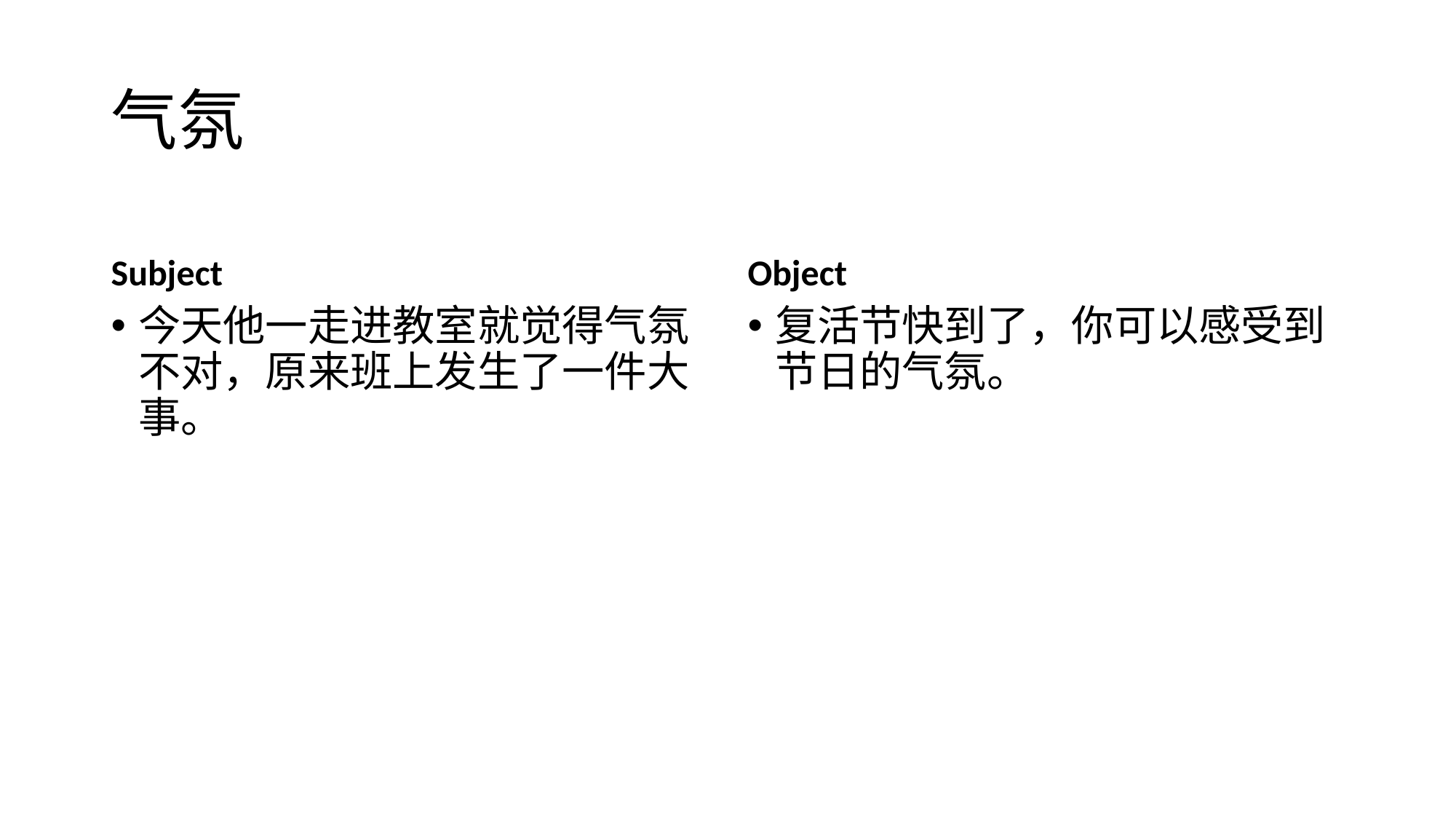

# 气氛
Subject
Object
今天他一走进教室就觉得气氛不对，原来班上发生了一件大事。

复活节快到了，你可以感受到节日的气氛。